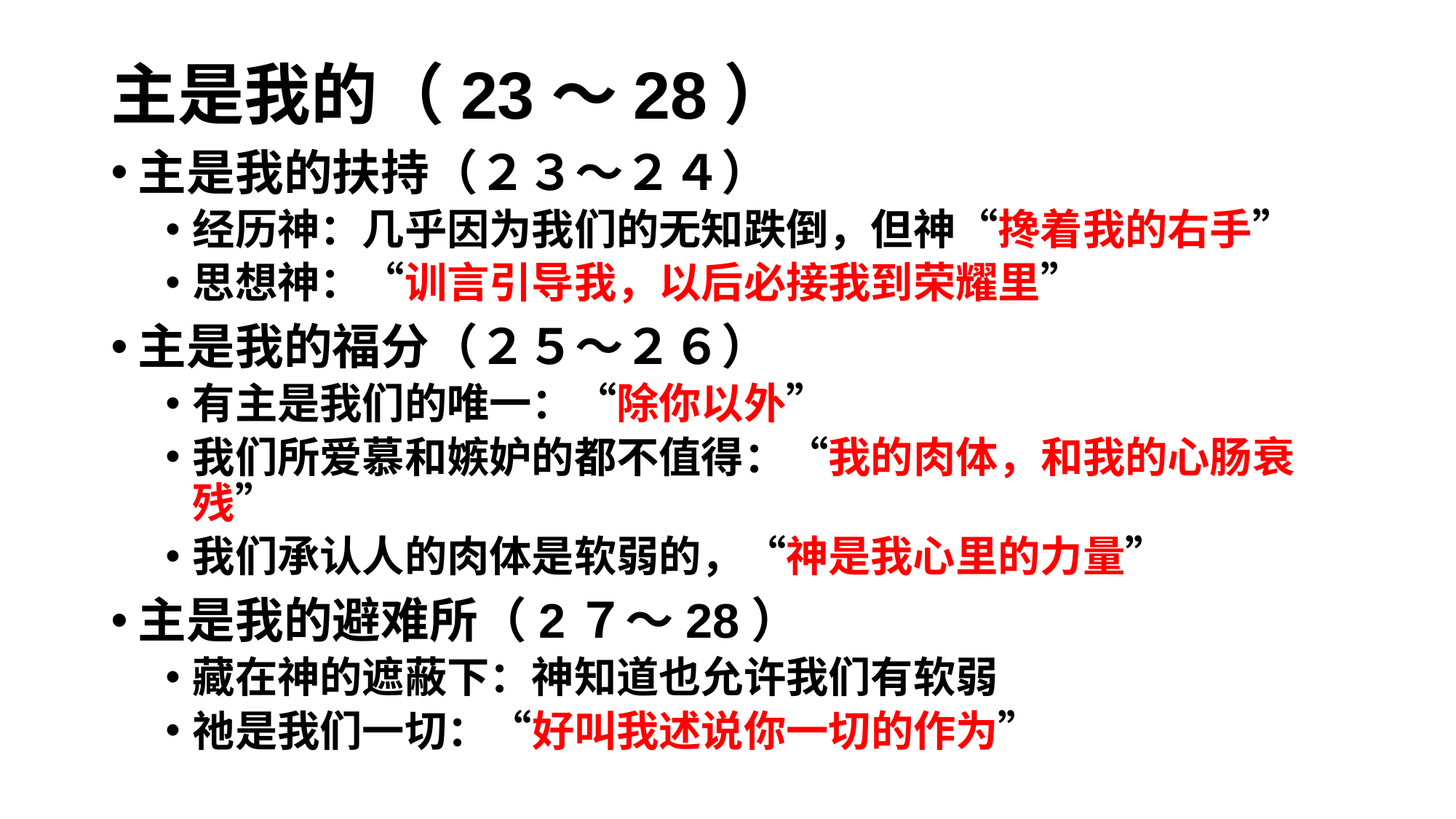

# 主是我的（23～28）
主是我的扶持（２３～２４）
经历神：几乎因为我们的无知跌倒，但神“搀着我的右手”
思想神：“训言引导我，以后必接我到荣耀里”
主是我的福分（２５～２６）
有主是我们的唯一：“除你以外”
我们所爱慕和嫉妒的都不值得：“我的肉体，和我的心肠衰残”
我们承认人的肉体是软弱的，“神是我心里的力量”
主是我的避难所（2７～28）
藏在神的遮蔽下：神知道也允许我们有软弱
祂是我们一切：“好叫我述说你一切的作为”